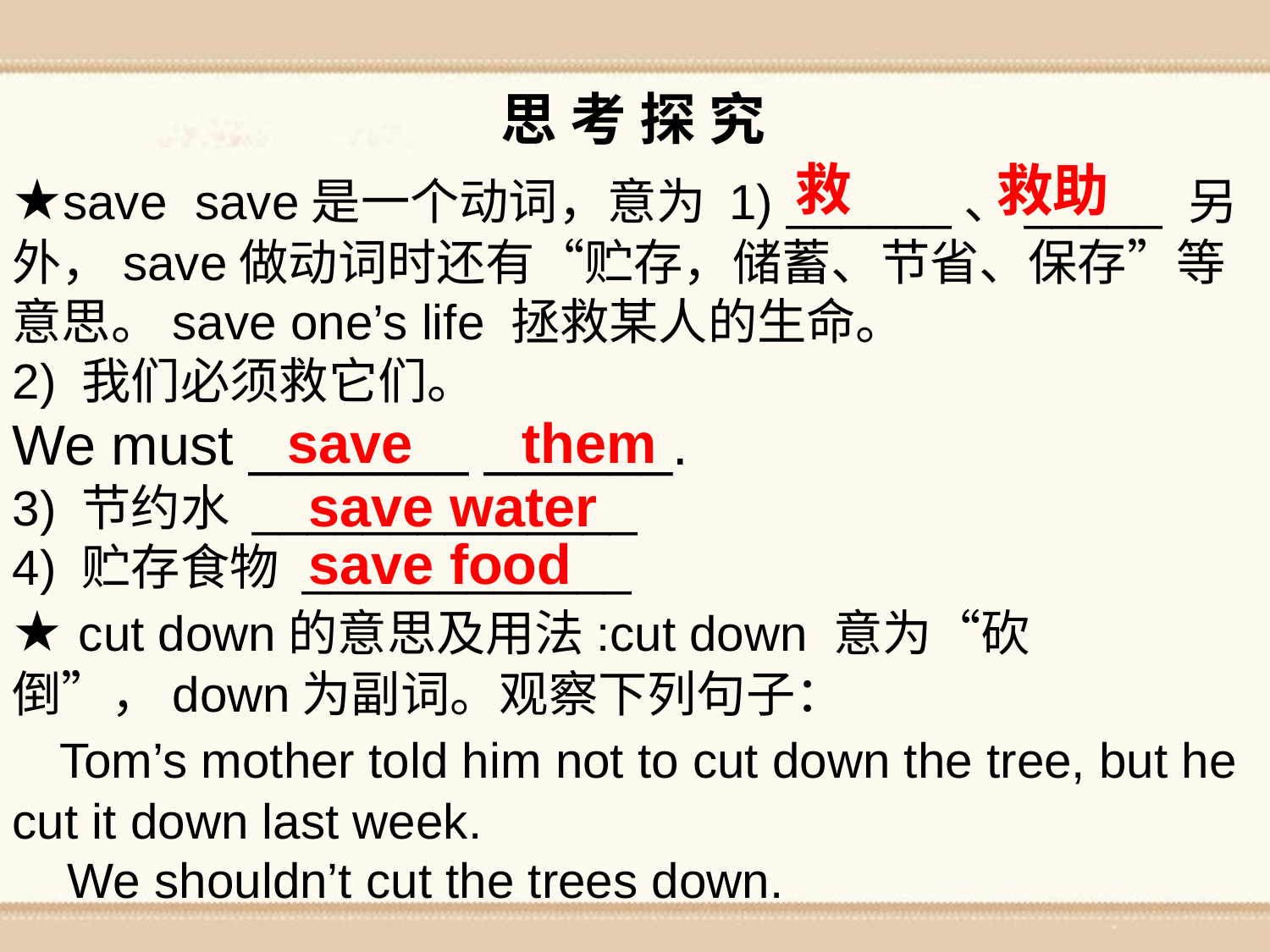

思 考 探 究
救
救助
★save  save是一个动词，意为 1) ______、_____ 另外，save做动词时还有“贮存，储蓄、节省、保存”等意思。save one’s life 拯救某人的生命。
2) 我们必须救它们。
We must _______ ______.
3) 节约水 ______________
4) 贮存食物 ____________
★ cut down的意思及用法:cut down 意为“砍倒”，down为副词。观察下列句子：
   Tom’s mother told him not to cut down the tree, but he cut it down last week.
    We shouldn’t cut the trees down.
save       them
save water
save food